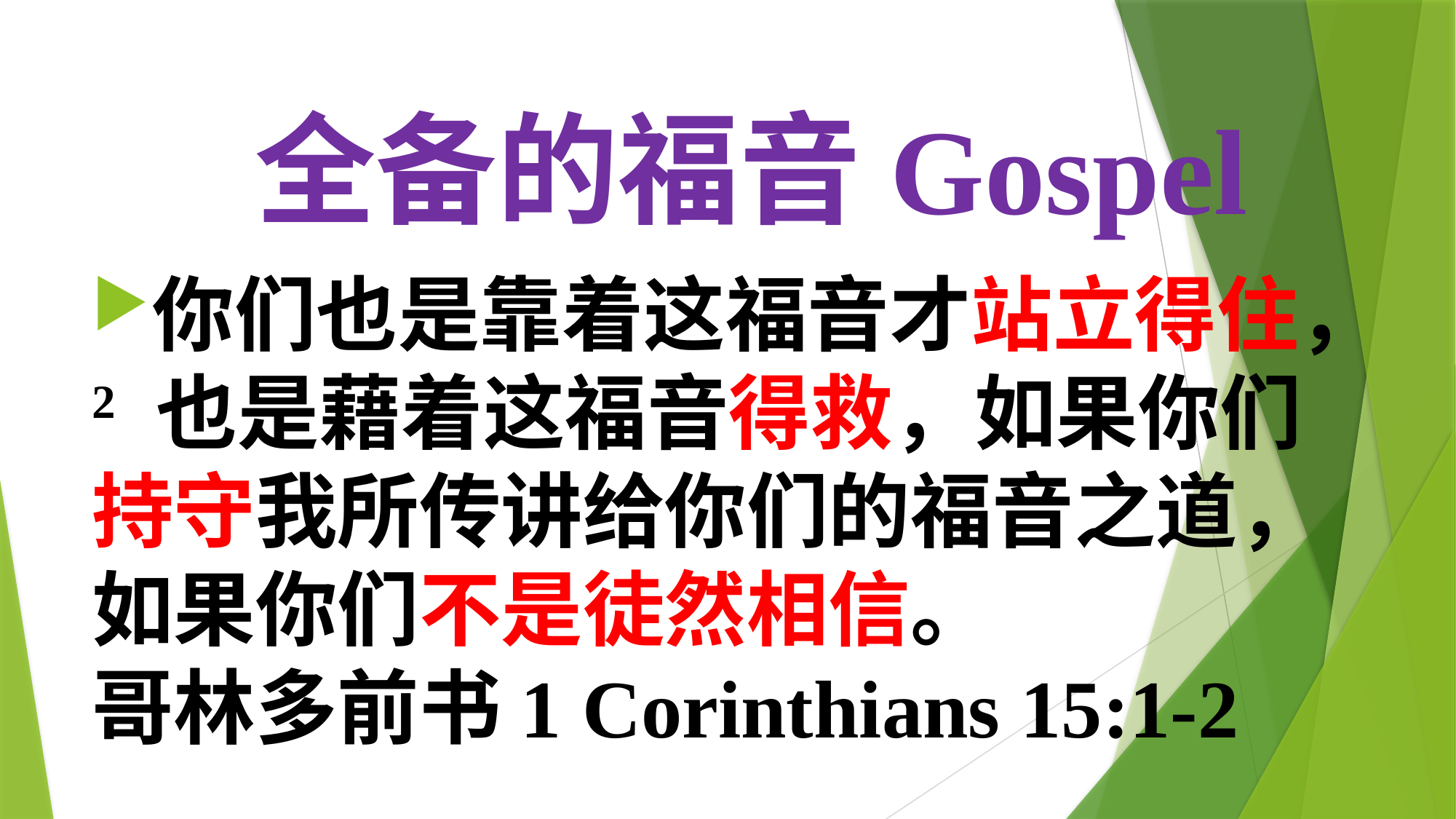

# 全备的福音Gospel
你们也是靠着这福音才站立得住，2 也是藉着这福音得救，如果你们持守我所传讲给你们的福音之道，如果你们不是徒然相信。
哥林多前书1 Corinthians 15:1-2